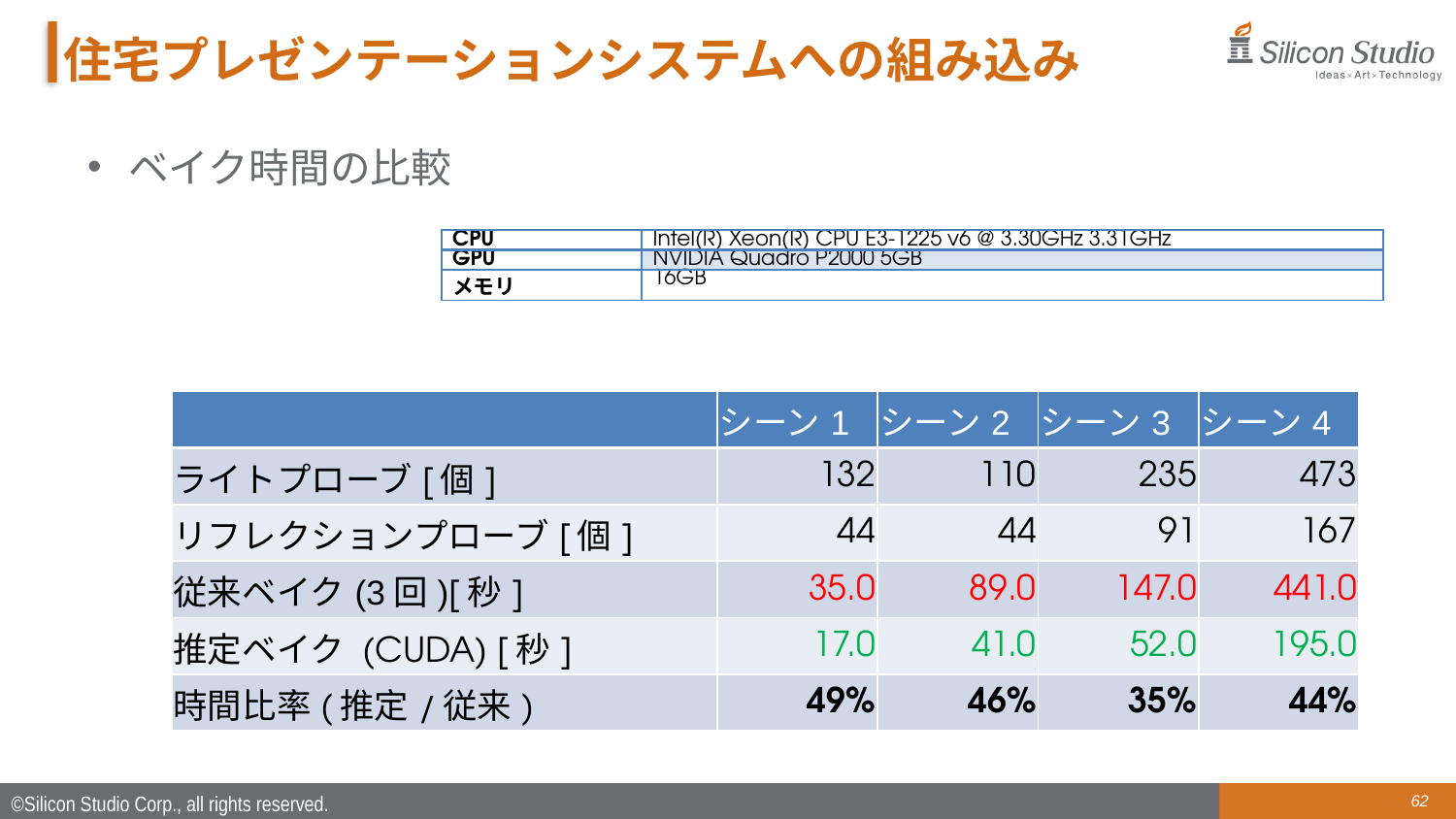

# 住宅プレゼンテーションシステムへの組み込み
ベイク時間の比較
| CPU | Intel(R) Xeon(R) CPU E3-1225 v6 @ 3.30GHz 3.31GHz |
| --- | --- |
| GPU | NVIDIA Quadro P2000 5GB |
| メモリ | 16GB |
|  | シーン1 | シーン2 | シーン3 | シーン4 |
| --- | --- | --- | --- | --- |
| ライトプローブ[個] | 132 | 110 | 235 | 473 |
| リフレクションプローブ[個] | 44 | 44 | 91 | 167 |
| 従来ベイク(3回)[秒] | 35.0 | 89.0 | 147.0 | 441.0 |
| 推定ベイク (CUDA) [秒] | 17.0 | 41.0 | 52.0 | 195.0 |
| 時間比率(推定/従来) | 49% | 46% | 35% | 44% |